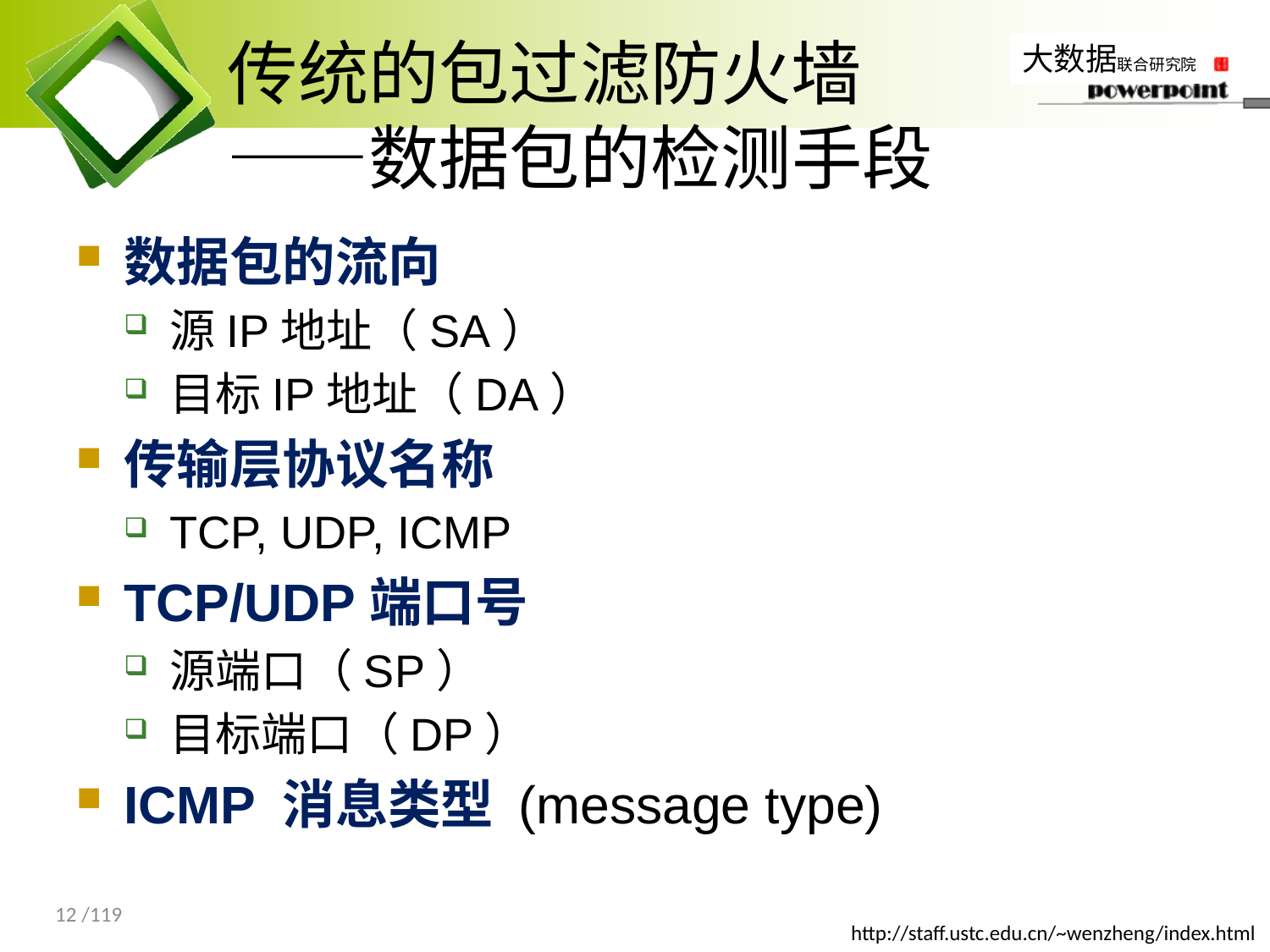

# 传统的包过滤防火墙 ——数据包的检测手段

数据包的流向
源IP地址（SA）
目标IP地址（DA）
传输层协议名称
TCP, UDP, ICMP
TCP/UDP端口号
源端口（SP）
目标端口（DP）
ICMP 消息类型 (message type)
12